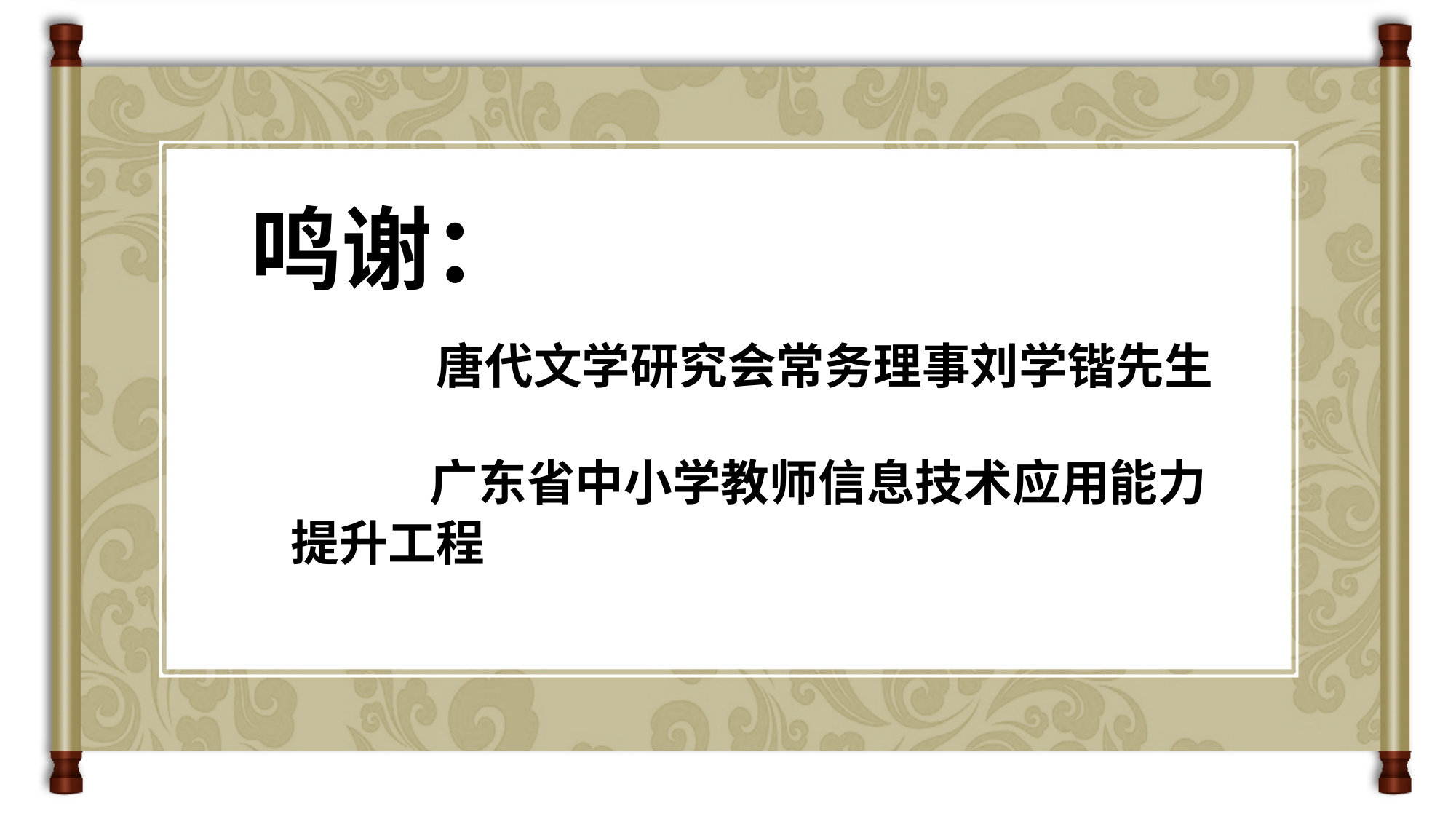

鸣谢：
唐代文学研究会常务理事刘学锴先生
         广东省中小学教师信息技术应用能力提升工程